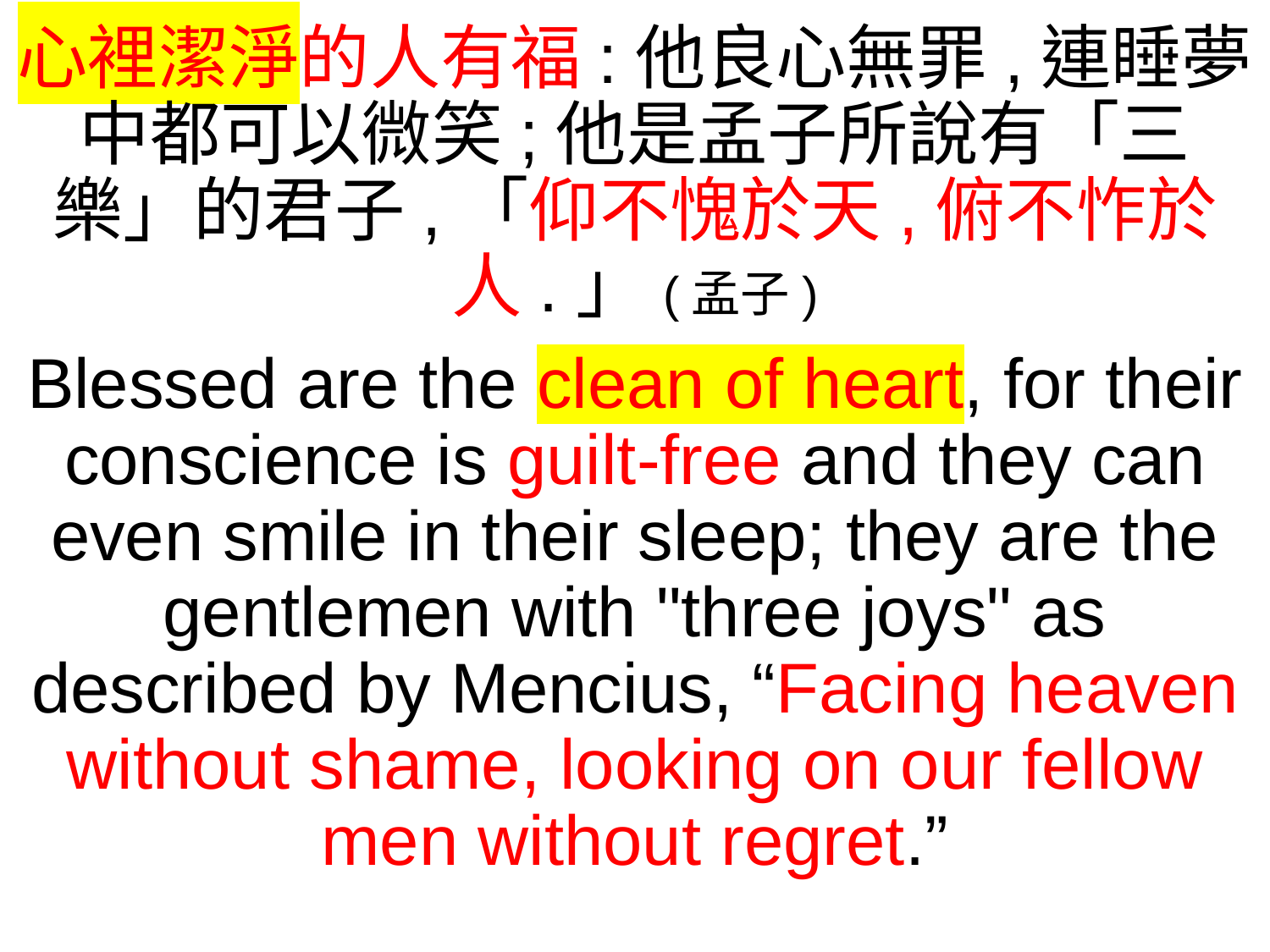

心裡潔淨的人有福:他良心無罪,連睡夢中都可以微笑;他是孟子所說有「三樂」的君子,「仰不愧於天,俯不怍於人.」(孟子)
Blessed are the clean of heart, for their conscience is guilt-free and they can even smile in their sleep; they are the gentlemen with "three joys" as described by Mencius, “Facing heaven without shame, looking on our fellow men without regret.”